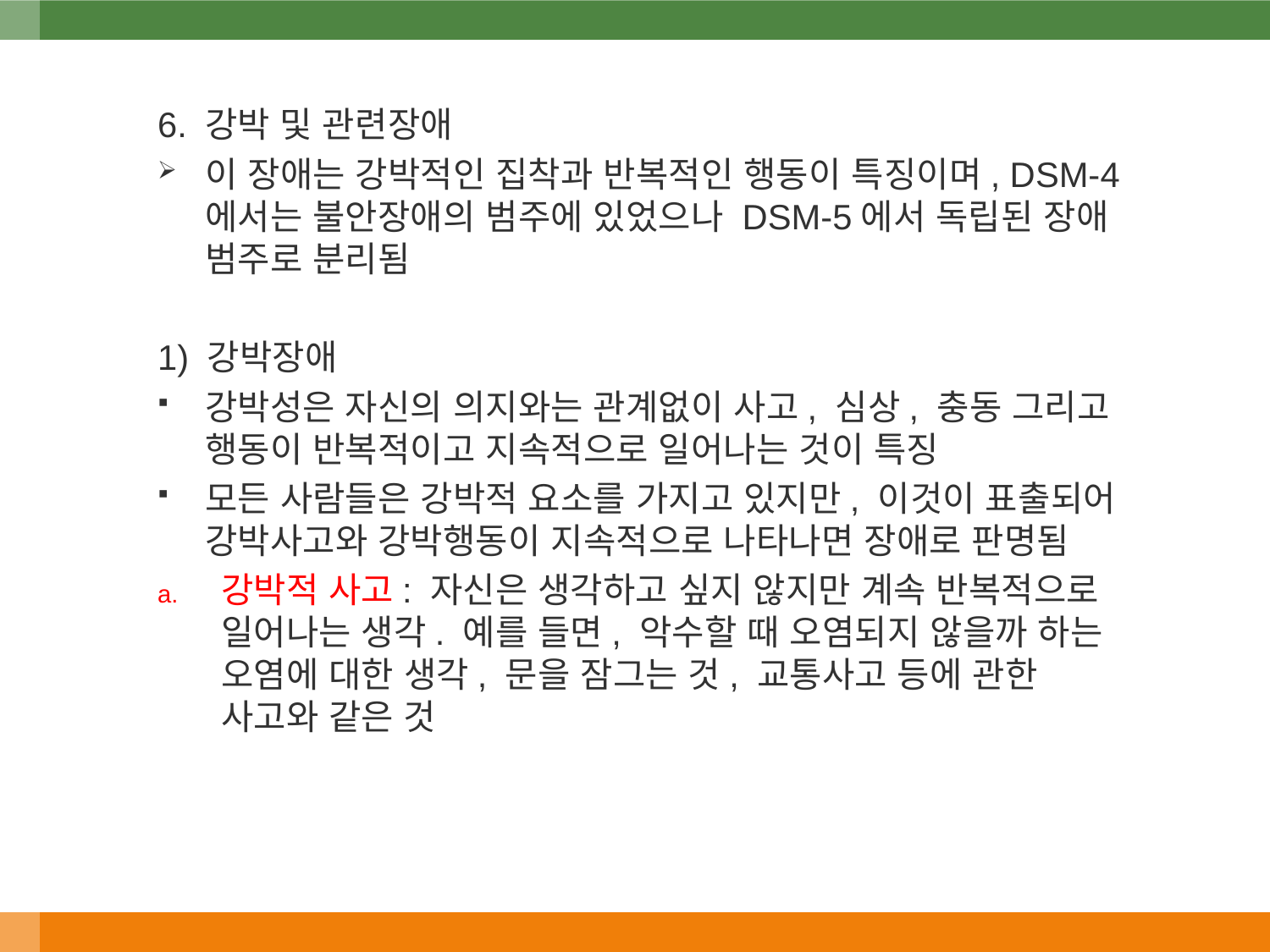

6. 강박 및 관련장애
이 장애는 강박적인 집착과 반복적인 행동이 특징이며, DSM-4에서는 불안장애의 범주에 있었으나 DSM-5에서 독립된 장애 범주로 분리됨

1) 강박장애
강박성은 자신의 의지와는 관계없이 사고, 심상, 충동 그리고 행동이 반복적이고 지속적으로 일어나는 것이 특징
모든 사람들은 강박적 요소를 가지고 있지만, 이것이 표출되어 강박사고와 강박행동이 지속적으로 나타나면 장애로 판명됨
강박적 사고: 자신은 생각하고 싶지 않지만 계속 반복적으로 일어나는 생각. 예를 들면, 악수할 때 오염되지 않을까 하는 오염에 대한 생각, 문을 잠그는 것, 교통사고 등에 관한 사고와 같은 것